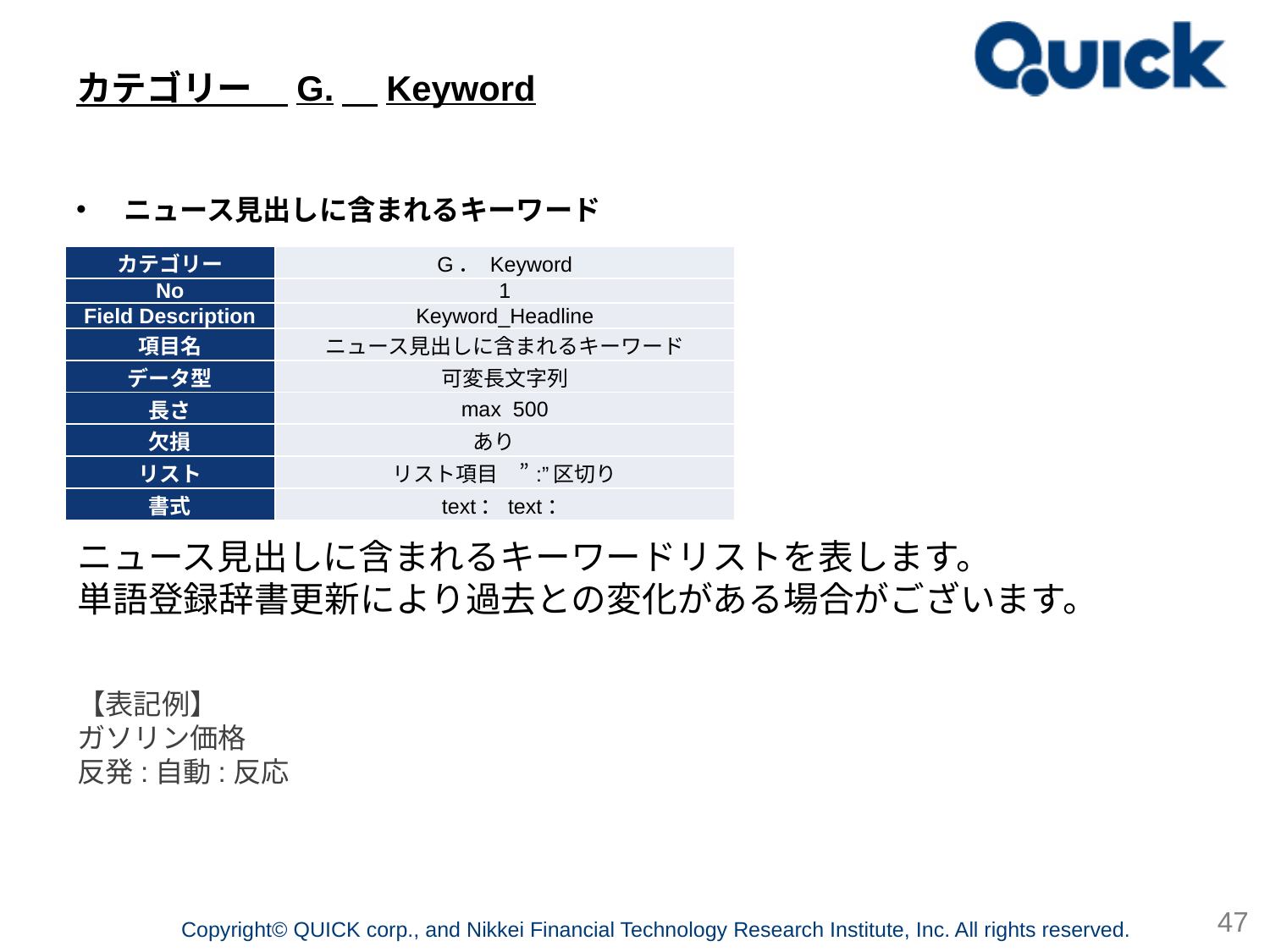

# カテゴリー　G.　Keyword
ニュース見出しに含まれるキーワード
| カテゴリー | G． Keyword |
| --- | --- |
| No | 1 |
| Field Description | Keyword\_Headline |
| 項目名 | ニュース見出しに含まれるキーワード |
| データ型 | 可変長文字列 |
| 長さ | max 500 |
| 欠損 | あり |
| リスト | リスト項目　”:”区切り |
| 書式 | text：text： |
ニュース見出しに含まれるキーワードリストを表します。
単語登録辞書更新により過去との変化がある場合がございます。

【表記例】
ガソリン価格
反発:自動:反応
47